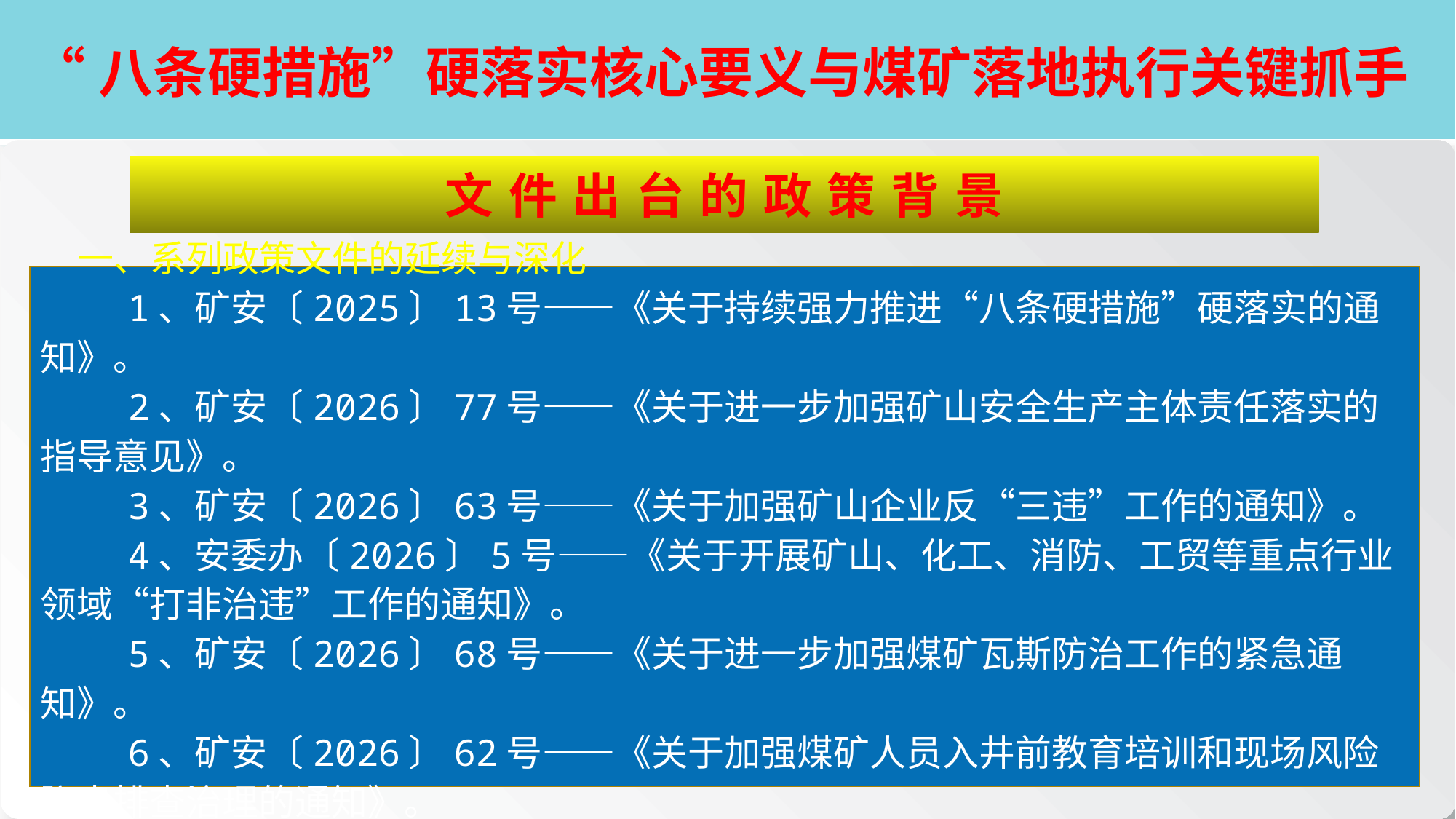

# “八条硬措施”硬落实核心要义与煤矿落地执行关键抓手

文件出台的政策背景
    一、系列政策文件的延续与深化
    1、矿安〔2025〕13号——《关于持续强力推进“八条硬措施”硬落实的通知》。
    2、矿安〔2026〕77号——《关于进一步加强矿山安全生产主体责任落实的指导意见》。
    3、矿安〔2026〕63号——《关于加强矿山企业反“三违”工作的通知》。
    4、安委办〔2026〕5号——《关于开展矿山、化工、消防、工贸等重点行业领域“打非治违”工作的通知》。
    5、矿安〔2026〕68号——《关于进一步加强煤矿瓦斯防治工作的紧急通知》。
    6、矿安〔2026〕62号——《关于加强煤矿人员入井前教育培训和现场风险隐患排查治理的通知》。